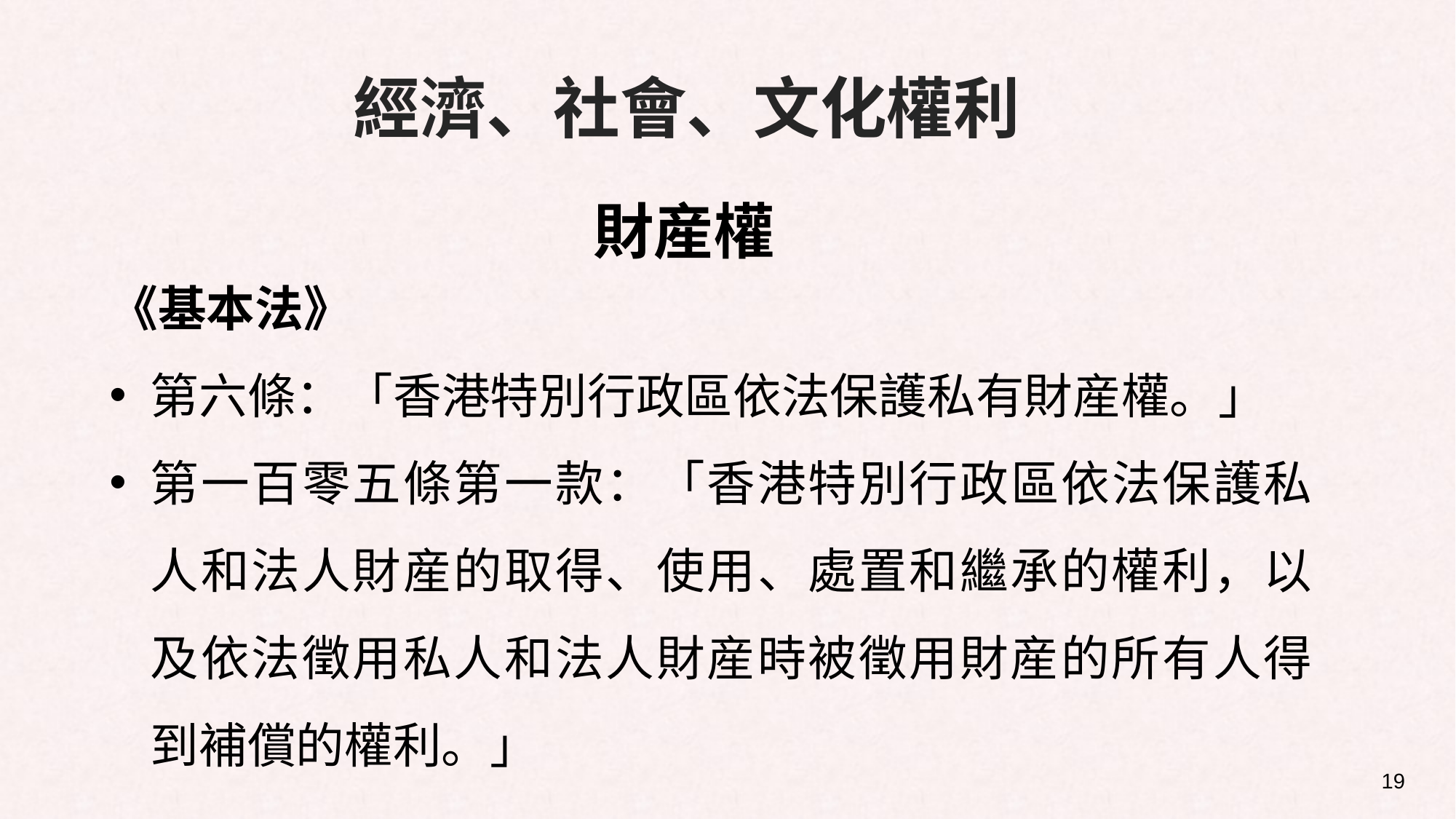

經濟、社會、文化權利
財産權
《基本法》
第六條：「香港特別行政區依法保護私有財産權。」
第一百零五條第一款：「香港特別行政區依法保護私人和法人財産的取得、使用、處置和繼承的權利，以及依法徵用私人和法人財産時被徵用財産的所有人得到補償的權利。」
19